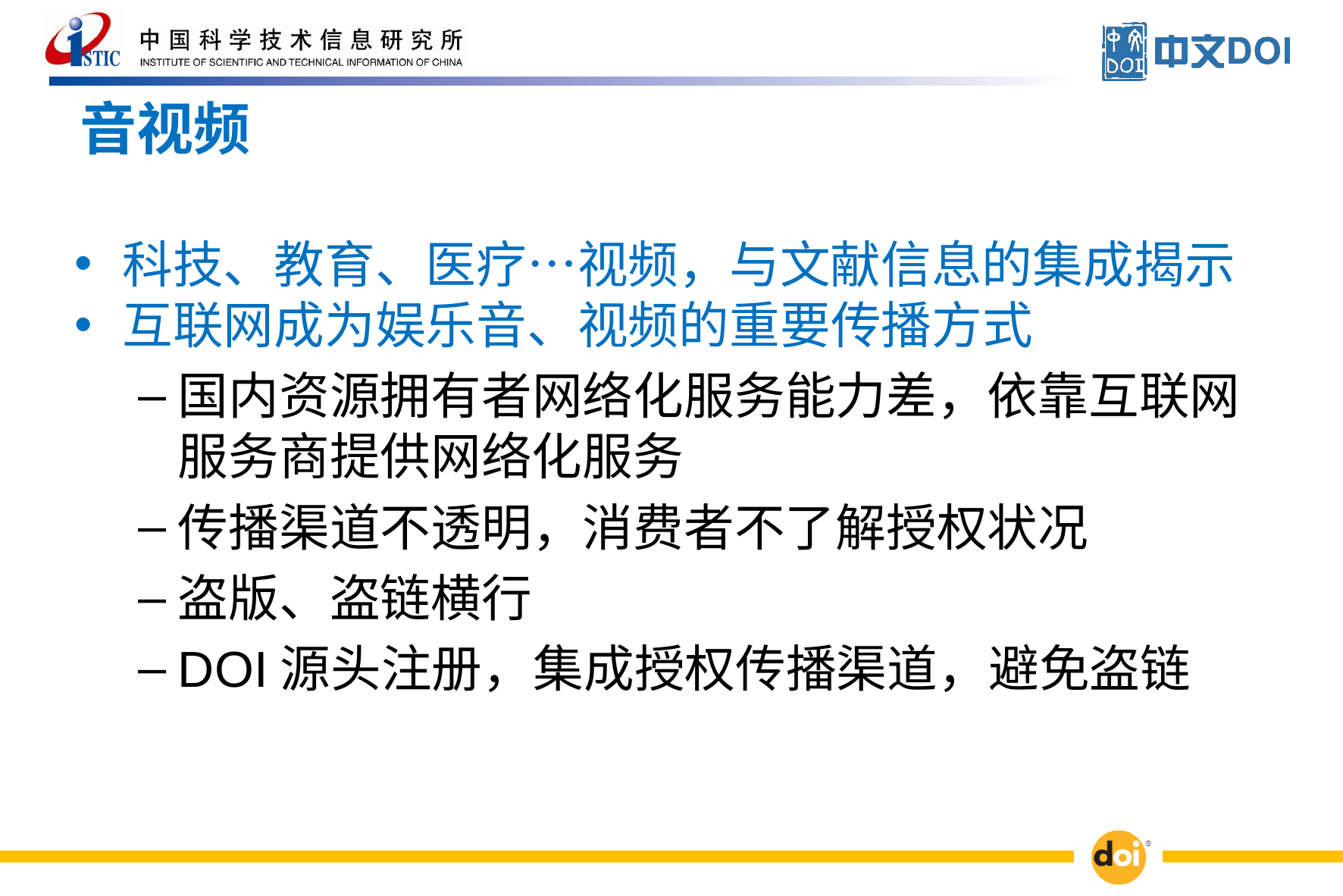

# 音视频
科技、教育、医疗…视频，与文献信息的集成揭示
互联网成为娱乐音、视频的重要传播方式
国内资源拥有者网络化服务能力差，依靠互联网服务商提供网络化服务
传播渠道不透明，消费者不了解授权状况
盗版、盗链横行
DOI源头注册，集成授权传播渠道，避免盗链